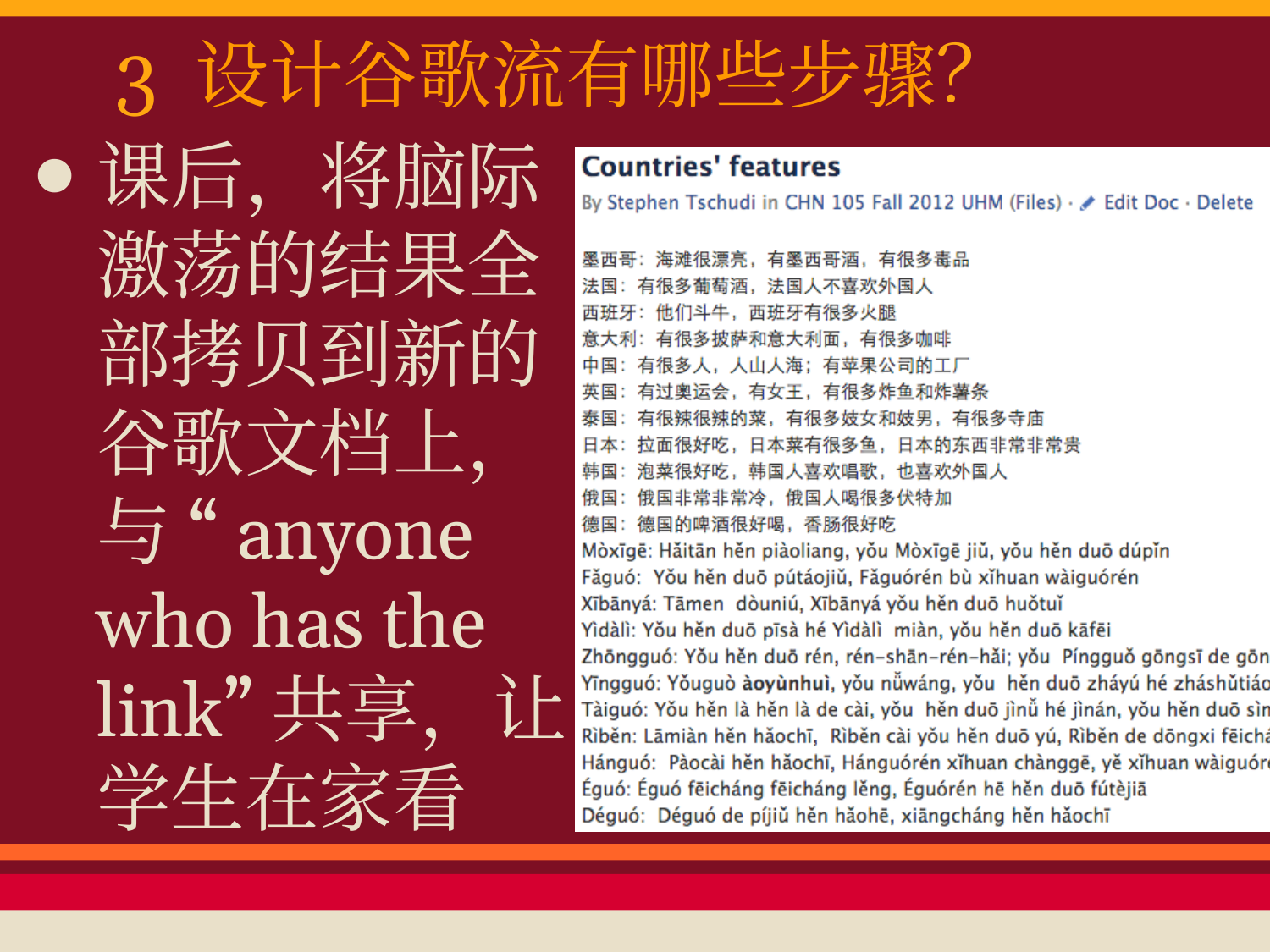

# 3 设计谷歌流有哪些步骤？

课后，将脑际激荡的结果全部拷贝到新的谷歌文档上，与 “anyone who has the link”共享，让学生在家看